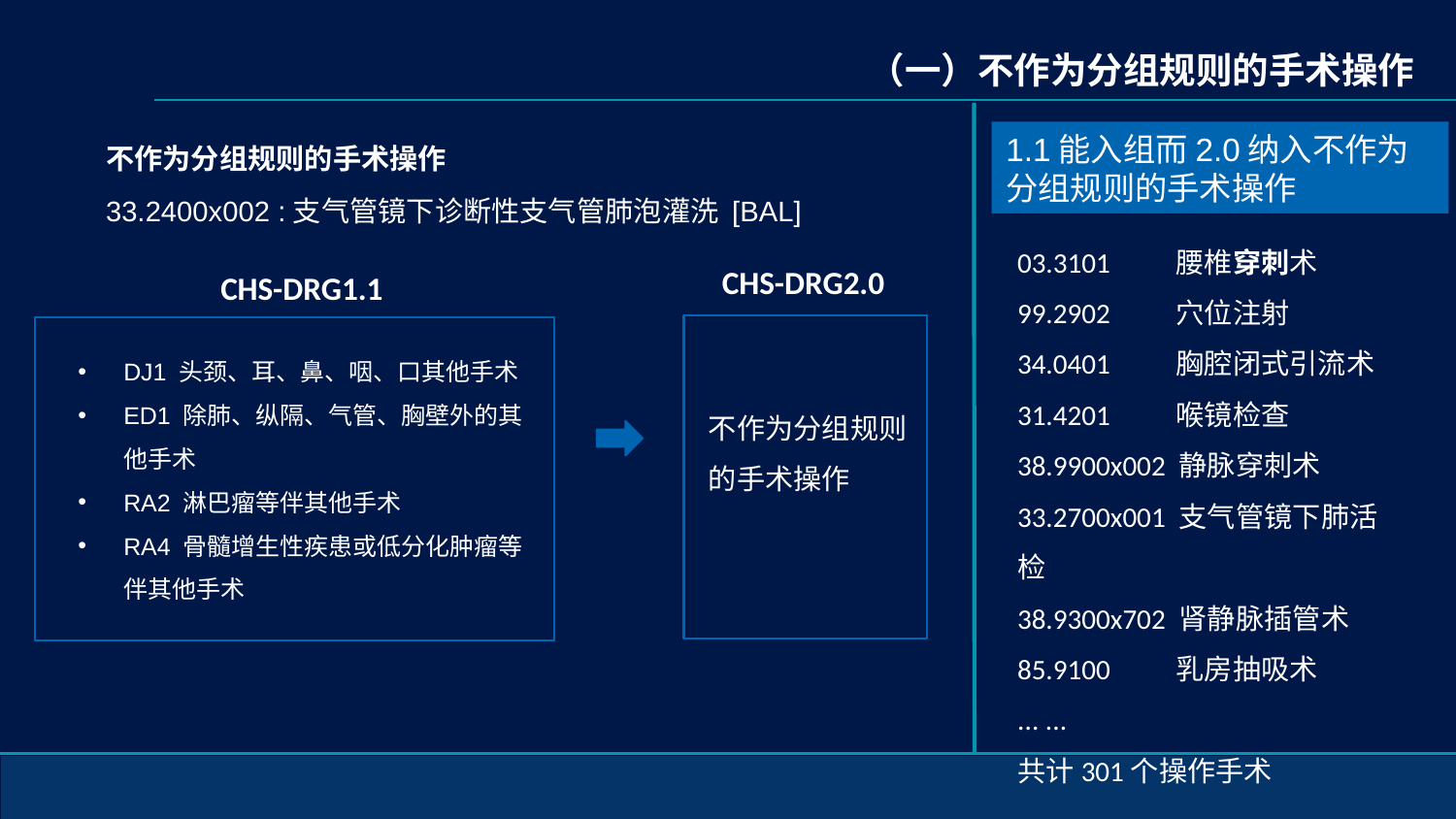

（一）不作为分组规则的手术操作
1.1能入组而2.0纳入不作为分组规则的手术操作
不作为分组规则的手术操作
33.2400x002 :支气管镜下诊断性支气管肺泡灌洗 [BAL]
03.3101	 腰椎穿刺术
99.2902	 穴位注射
34.0401	 胸腔闭式引流术
31.4201	 喉镜检查
38.9900x002 静脉穿刺术
33.2700x001 支气管镜下肺活检
38.9300x702 肾静脉插管术
85.9100	 乳房抽吸术
... ...
共计301个操作手术
CHS-DRG2.0
CHS-DRG1.1

DJ1 头颈、耳、鼻、咽、口其他手术
ED1 除肺、纵隔、气管、胸壁外的其他手术
RA2 淋巴瘤等伴其他手术
RA4 骨髓增生性疾患或低分化肿瘤等伴其他手术
不作为分组规则的手术操作